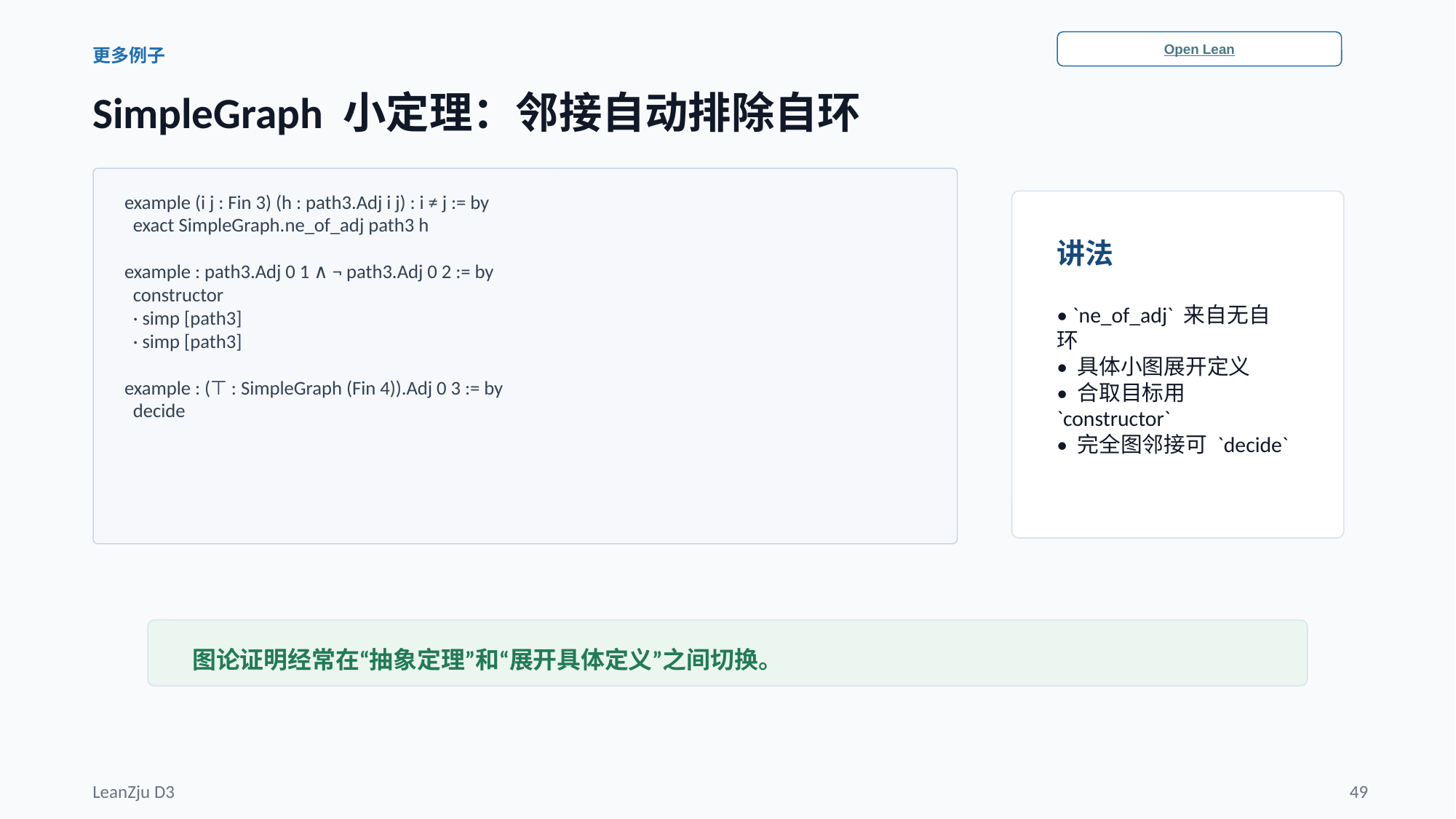

Open Lean
更多例子
SimpleGraph 小定理：邻接自动排除自环

example (i j : Fin 3) (h : path3.Adj i j) : i ≠ j := by
  exact SimpleGraph.ne_of_adj path3 h

example : path3.Adj 0 1 ∧ ¬ path3.Adj 0 2 := by
  constructor
  · simp [path3]
  · simp [path3]

example : (⊤ : SimpleGraph (Fin 4)).Adj 0 3 := by
  decide

讲法
• `ne_of_adj` 来自无自环
• 具体小图展开定义
• 合取目标用 `constructor`
• 完全图邻接可 `decide`

图论证明经常在“抽象定理”和“展开具体定义”之间切换。
LeanZju D3
49